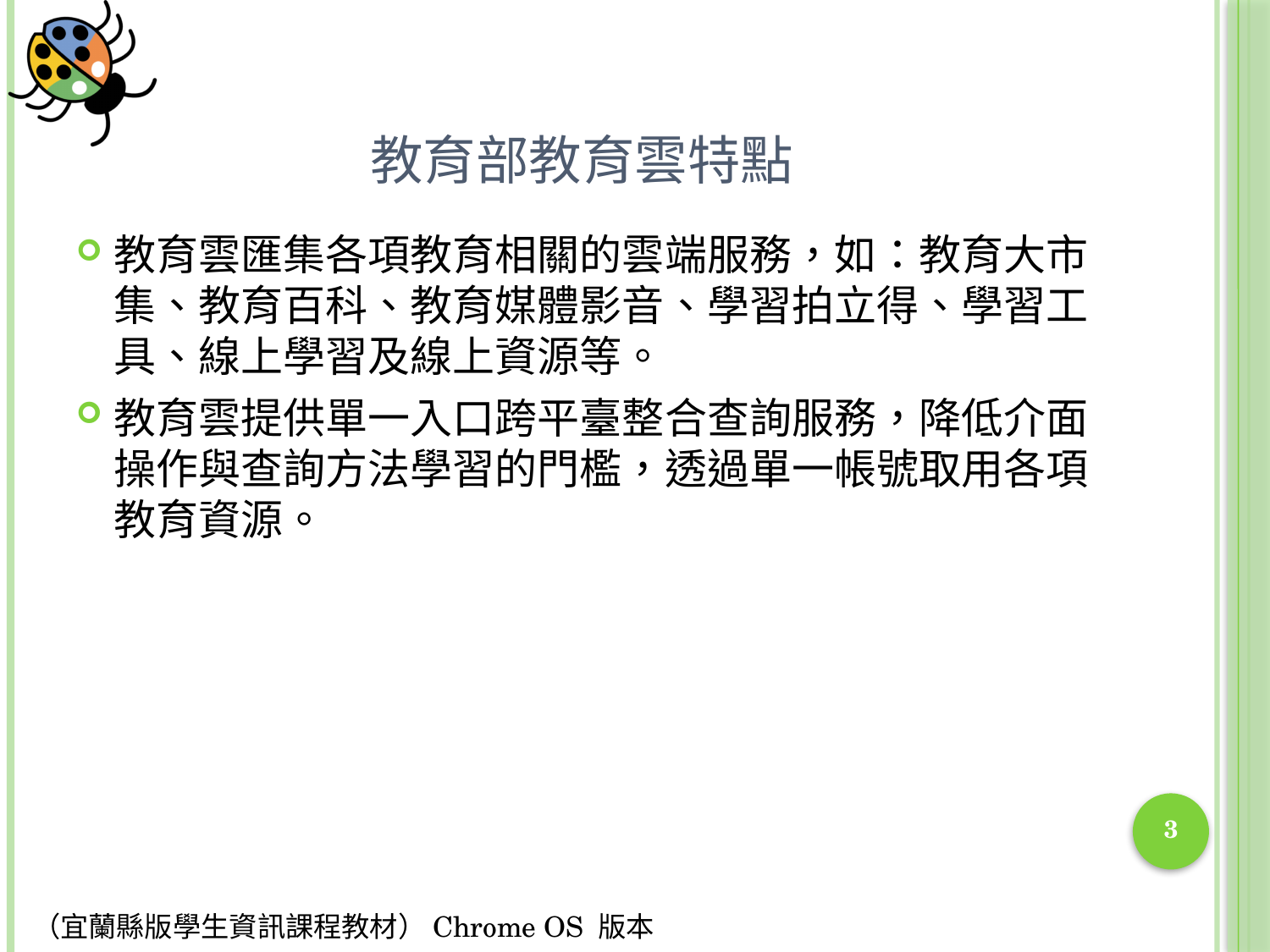

# 教育部教育雲特點
教育雲匯集各項教育相關的雲端服務，如：教育大市集、教育百科、教育媒體影音、學習拍立得、學習工具、線上學習及線上資源等。
教育雲提供單一入口跨平臺整合查詢服務，降低介面操作與查詢方法學習的門檻，透過單一帳號取用各項教育資源。
3